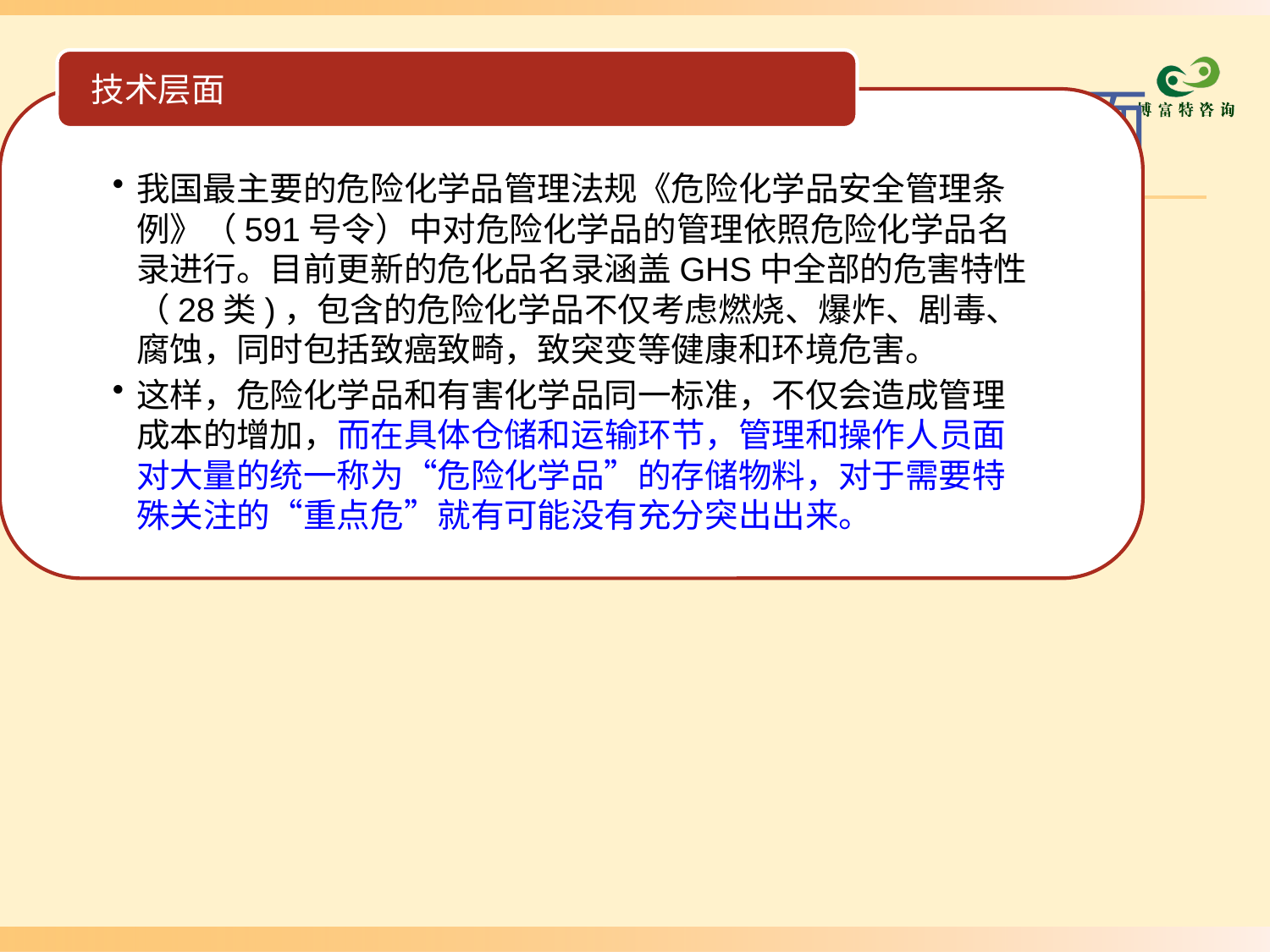

# 3.危化品的安全管理——技术层面
我国最主要的危险化学品管理法规《危险化学品安全管理条例》（591号令）中对危险化学品的管理依照危险化学品名录进行。目前更新的危化品名录涵盖GHS中全部的危害特性（28类)，包含的危险化学品不仅考虑燃烧、爆炸、剧毒、腐蚀，同时包括致癌致畸，致突变等健康和环境危害。
这样，危险化学品和有害化学品同一标准，不仅会造成管理成本的增加，而在具体仓储和运输环节，管理和操作人员面对大量的统一称为“危险化学品”的存储物料，对于需要特殊关注的“重点危”就有可能没有充分突出出来。
技术层面